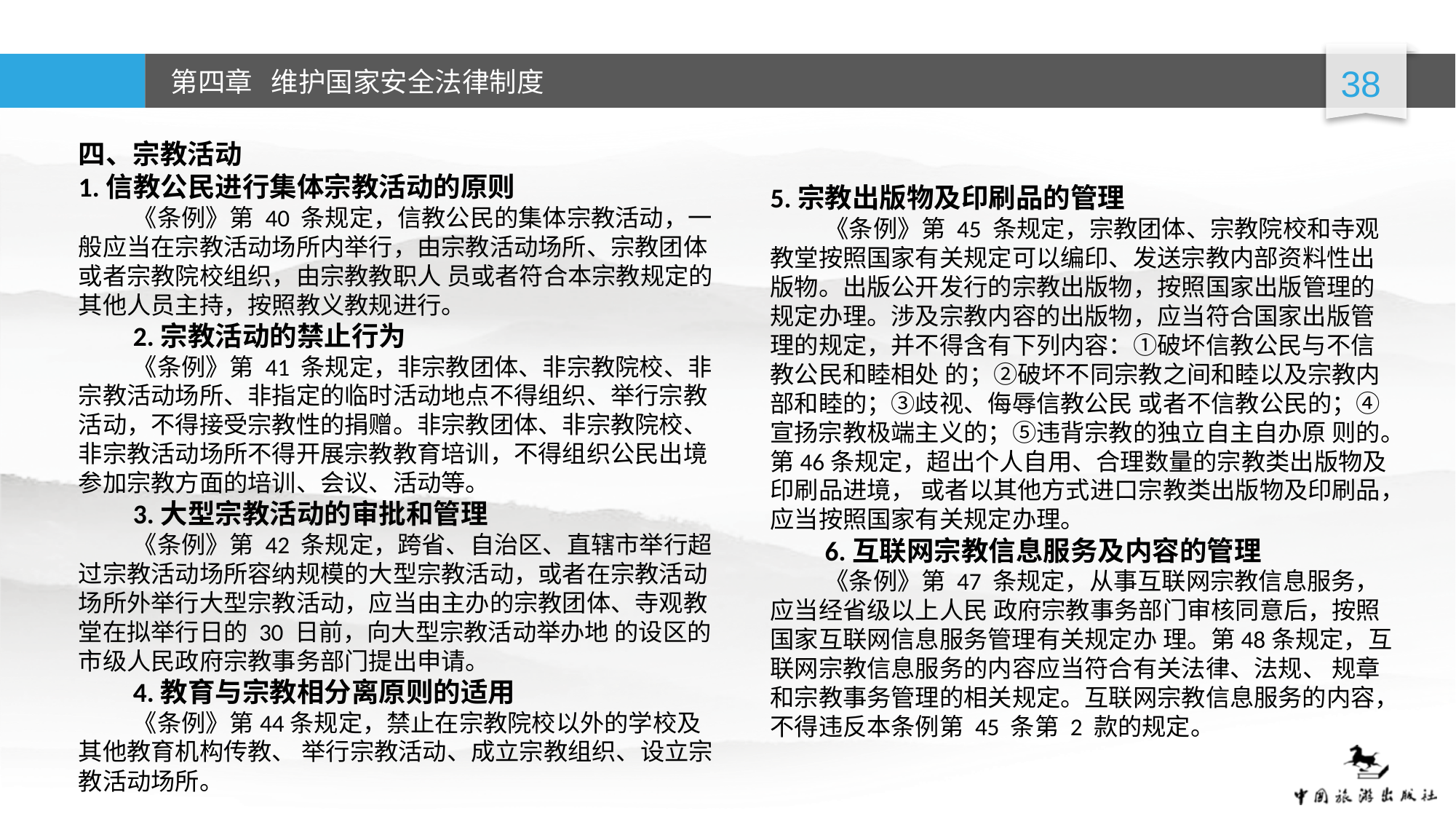

四、宗教活动
1.信教公民进行集体宗教活动的原则
《条例》第 40 条规定，信教公民的集体宗教活动，一般应当在宗教活动场所内举行，由宗教活动场所、宗教团体或者宗教院校组织，由宗教教职人 员或者符合本宗教规定的其他人员主持，按照教义教规进行。
2.宗教活动的禁止行为
《条例》第 41 条规定，非宗教团体、非宗教院校、非宗教活动场所、非指定的临时活动地点不得组织、举行宗教活动，不得接受宗教性的捐赠。非宗教团体、非宗教院校、非宗教活动场所不得开展宗教教育培训，不得组织公民出境参加宗教方面的培训、会议、活动等。
3.大型宗教活动的审批和管理
《条例》第 42 条规定，跨省、自治区、直辖市举行超过宗教活动场所容纳规模的大型宗教活动，或者在宗教活动场所外举行大型宗教活动，应当由主办的宗教团体、寺观教堂在拟举行日的 30 日前，向大型宗教活动举办地 的设区的市级人民政府宗教事务部门提出申请。
4.教育与宗教相分离原则的适用
《条例》第44条规定，禁止在宗教院校以外的学校及其他教育机构传教、 举行宗教活动、成立宗教组织、设立宗教活动场所。
5.宗教出版物及印刷品的管理
《条例》第 45 条规定，宗教团体、宗教院校和寺观教堂按照国家有关规定可以编印、发送宗教内部资料性出版物。出版公开发行的宗教出版物，按照国家出版管理的规定办理。涉及宗教内容的出版物，应当符合国家出版管理的规定，并不得含有下列内容：①破坏信教公民与不信教公民和睦相处 的；②破坏不同宗教之间和睦以及宗教内部和睦的；③歧视、侮辱信教公民 或者不信教公民的；④宣扬宗教极端主义的；⑤违背宗教的独立自主自办原 则的。第46条规定，超出个人自用、合理数量的宗教类出版物及印刷品进境， 或者以其他方式进口宗教类出版物及印刷品，应当按照国家有关规定办理。
6.互联网宗教信息服务及内容的管理
《条例》第 47 条规定，从事互联网宗教信息服务，应当经省级以上人民 政府宗教事务部门审核同意后，按照国家互联网信息服务管理有关规定办 理。第48条规定，互联网宗教信息服务的内容应当符合有关法律、法规、 规章和宗教事务管理的相关规定。互联网宗教信息服务的内容，不得违反本条例第 45 条第 2 款的规定。